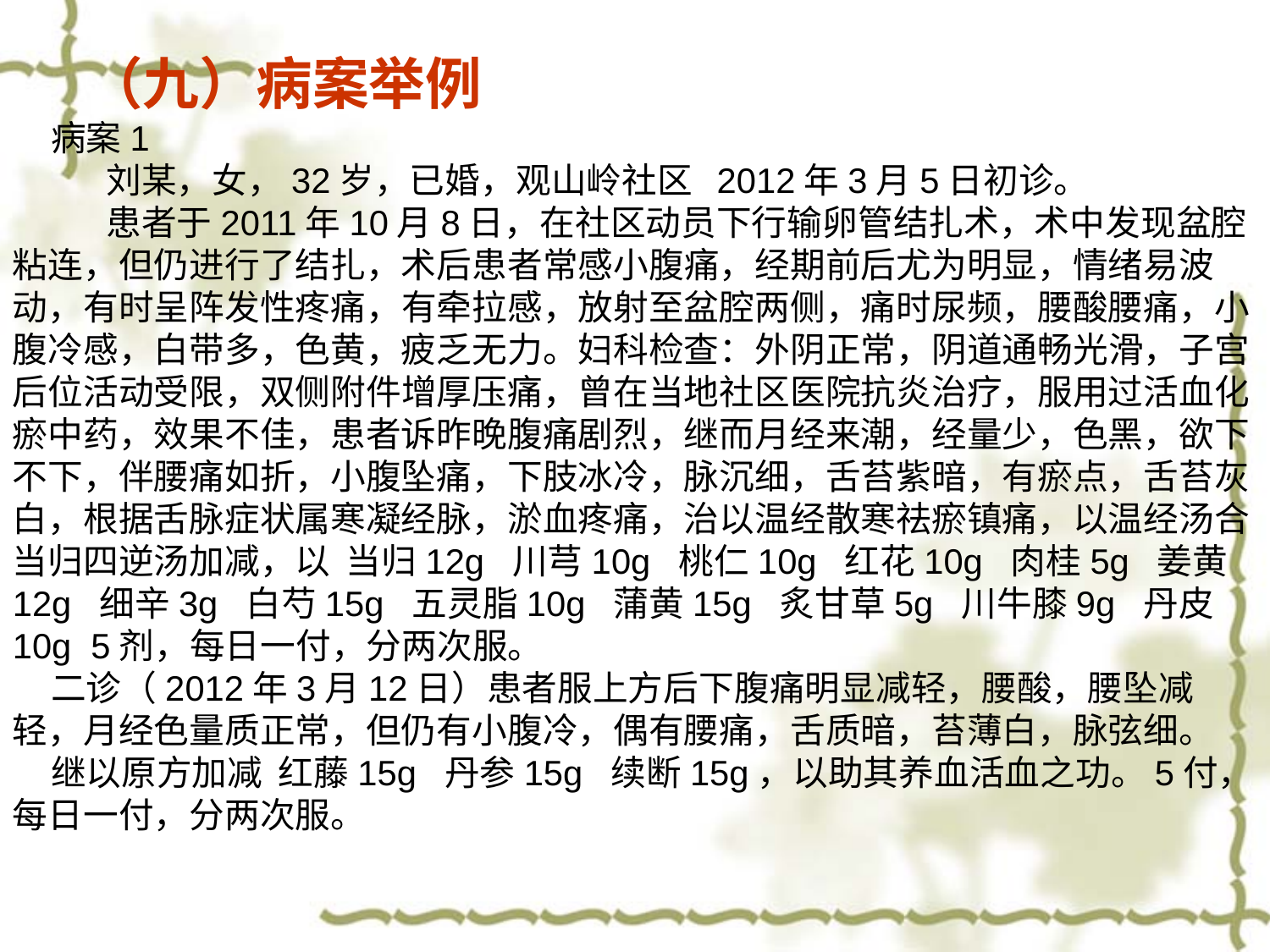

（九）病案举例
病案1
      刘某，女，32岁，已婚，观山岭社区  2012年3月5日初诊。
      患者于2011年10月8日，在社区动员下行输卵管结扎术，术中发现盆腔粘连，但仍进行了结扎，术后患者常感小腹痛，经期前后尤为明显，情绪易波动，有时呈阵发性疼痛，有牵拉感，放射至盆腔两侧，痛时尿频，腰酸腰痛，小腹冷感，白带多，色黄，疲乏无力。妇科检查：外阴正常，阴道通畅光滑，子宫后位活动受限，双侧附件增厚压痛，曾在当地社区医院抗炎治疗，服用过活血化瘀中药，效果不佳，患者诉昨晚腹痛剧烈，继而月经来潮，经量少，色黑，欲下不下，伴腰痛如折，小腹坠痛，下肢冰冷，脉沉细，舌苔紫暗，有瘀点，舌苔灰白，根据舌脉症状属寒凝经脉，淤血疼痛，治以温经散寒祛瘀镇痛，以温经汤合当归四逆汤加减，以  当归12g  川芎10g  桃仁10g  红花10g  肉桂5g  姜黄12g  细辛3g  白芍15g  五灵脂10g  蒲黄15g  炙甘草5g  川牛膝9g  丹皮10g  5剂，每日一付，分两次服。
二诊（2012年3月12日）患者服上方后下腹痛明显减轻，腰酸，腰坠减轻，月经色量质正常，但仍有小腹冷，偶有腰痛，舌质暗，苔薄白，脉弦细。
继以原方加减  红藤15g  丹参15g  续断15g，以助其养血活血之功。5付，每日一付，分两次服。